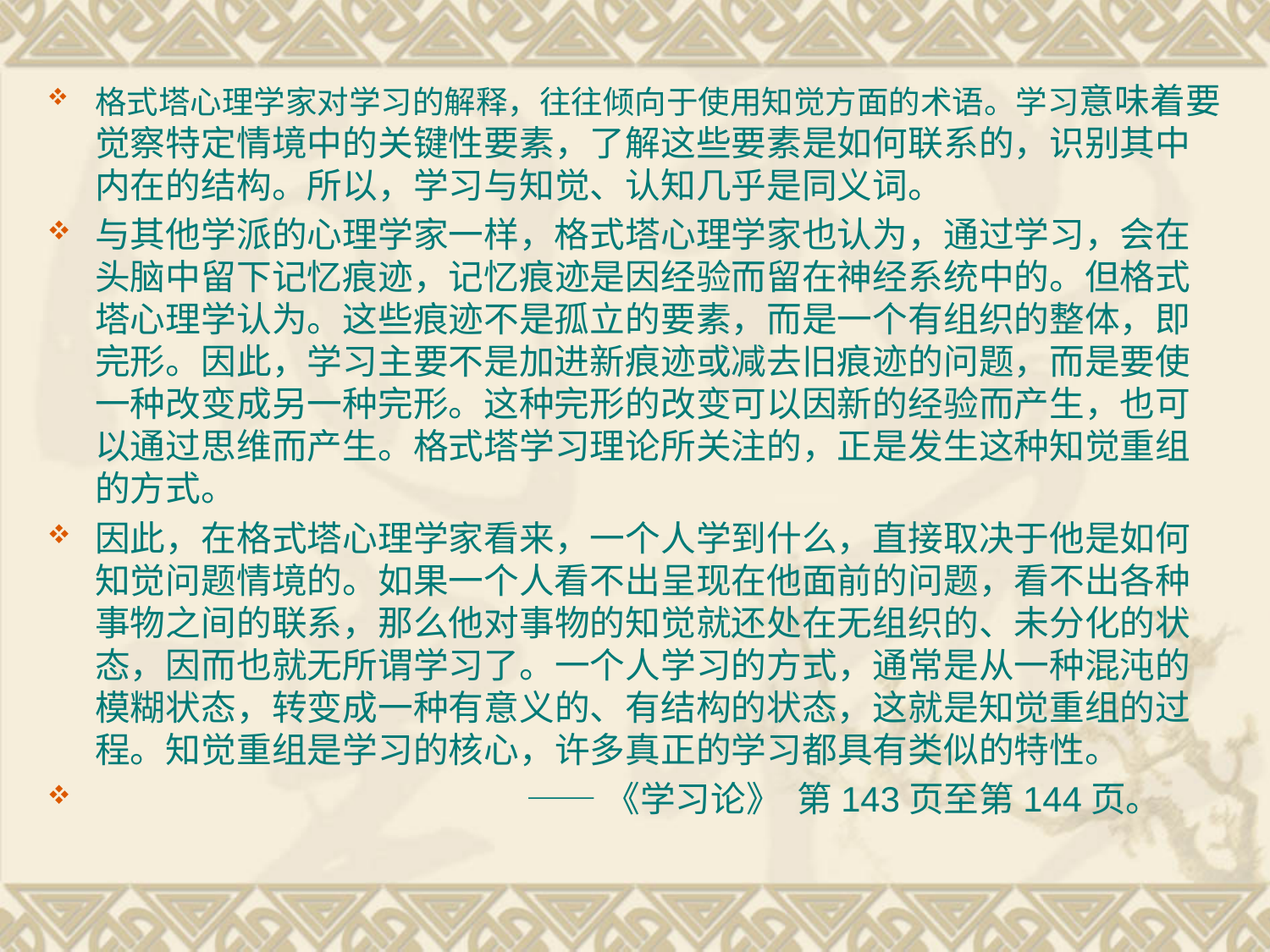

格式塔心理学家对学习的解释，往往倾向于使用知觉方面的术语。学习意味着要觉察特定情境中的关键性要素，了解这些要素是如何联系的，识别其中内在的结构。所以，学习与知觉、认知几乎是同义词。
与其他学派的心理学家一样，格式塔心理学家也认为，通过学习，会在头脑中留下记忆痕迹，记忆痕迹是因经验而留在神经系统中的。但格式塔心理学认为。这些痕迹不是孤立的要素，而是一个有组织的整体，即完形。因此，学习主要不是加进新痕迹或减去旧痕迹的问题，而是要使一种改变成另一种完形。这种完形的改变可以因新的经验而产生，也可以通过思维而产生。格式塔学习理论所关注的，正是发生这种知觉重组的方式。
因此，在格式塔心理学家看来，一个人学到什么，直接取决于他是如何知觉问题情境的。如果一个人看不出呈现在他面前的问题，看不出各种事物之间的联系，那么他对事物的知觉就还处在无组织的、未分化的状态，因而也就无所谓学习了。一个人学习的方式，通常是从一种混沌的模糊状态，转变成一种有意义的、有结构的状态，这就是知觉重组的过程。知觉重组是学习的核心，许多真正的学习都具有类似的特性。
                                                       ——《学习论》  第143页至第144页。